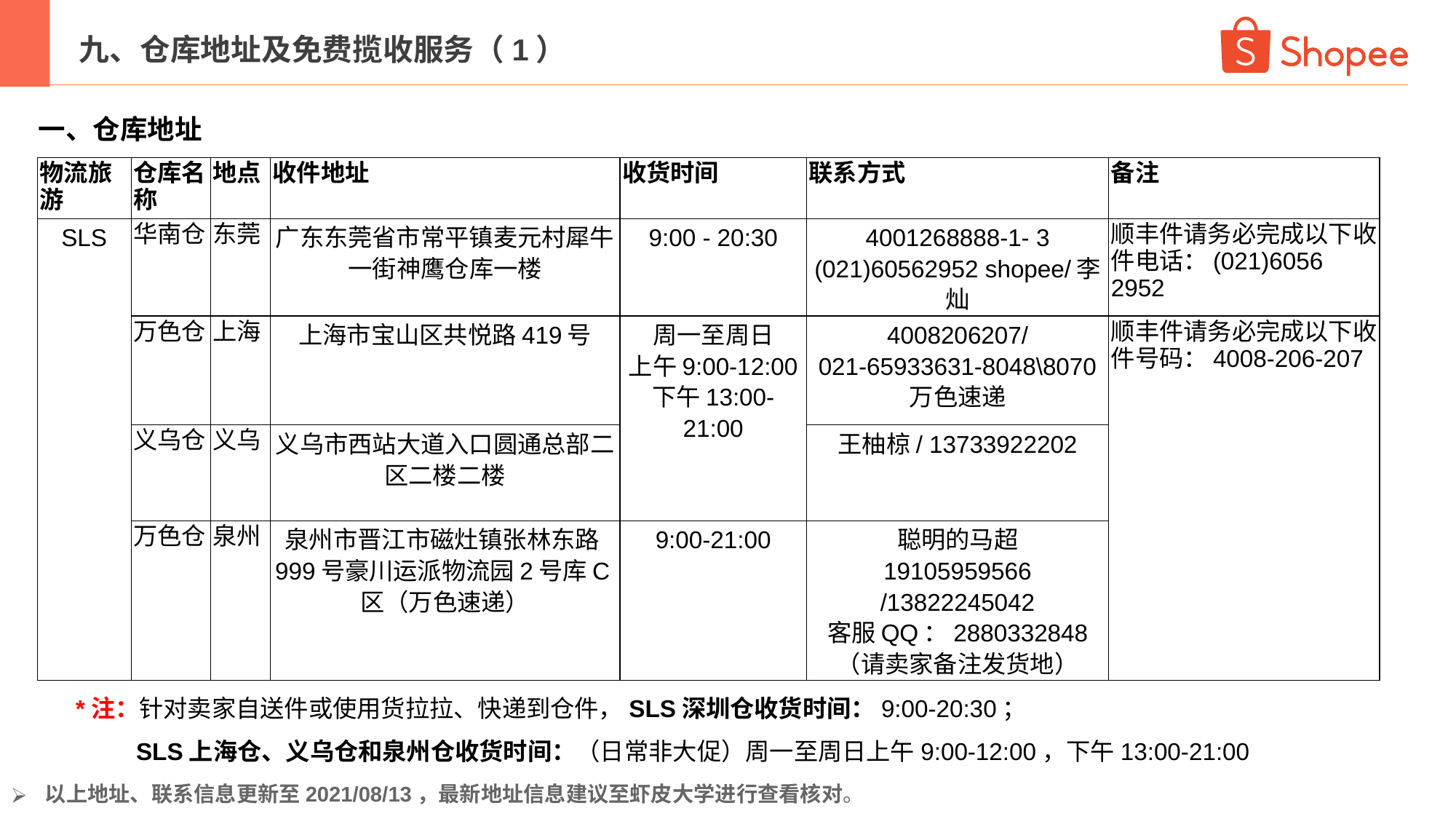

九、仓库地址及免费揽收服务（1）
一、仓库地址
| 物流旅游 | 仓库名称 | 地点 | 收件地址 | 收货时间 | 联系方式 | 备注 |
| --- | --- | --- | --- | --- | --- | --- |
| SLS | 华南仓 | 东莞 | 广东东莞省市常平镇麦元村犀牛一街神鹰仓库一楼 | 9:00 - 20:30 | 4001268888-1- 3 (021)60562952 shopee/李灿 | 顺丰件请务必完成以下收件电话：(021)6056 2952 |
|  | 万色仓 | 上海 | 上海市宝山区共悦路419号 | 周一至周日 上午9:00-12:00 下午13:00-21:00 | 4008206207/ 021-65933631-8048\8070 万色速递 | 顺丰件请务必完成以下收件号码：4008-206-207 |
|  | 义乌仓 | 义乌 | 义乌市西站大道入口圆通总部二区二楼二楼 |  | 王柚椋/ 13733922202 |  |
|  | 万色仓 | 泉州 | 泉州市晋江市磁灶镇张林东路999号豪川运派物流园2号库C区（万色速递） | 9:00-21:00 | 聪明的马超 19105959566 /13822245042 客服QQ：2880332848 （请卖家备注发货地） |  |
2
*注：针对卖家自送件或使用货拉拉、快递到仓件，SLS深圳仓收货时间：9:00-20:30；
         SLS上海仓、义乌仓和泉州仓收货时间：（日常非大促）周一至周日上午9:00-12:00，下午13:00-21:00
以上地址、联系信息更新至2021/08/13，最新地址信息建议至虾皮大学进行查看核对。